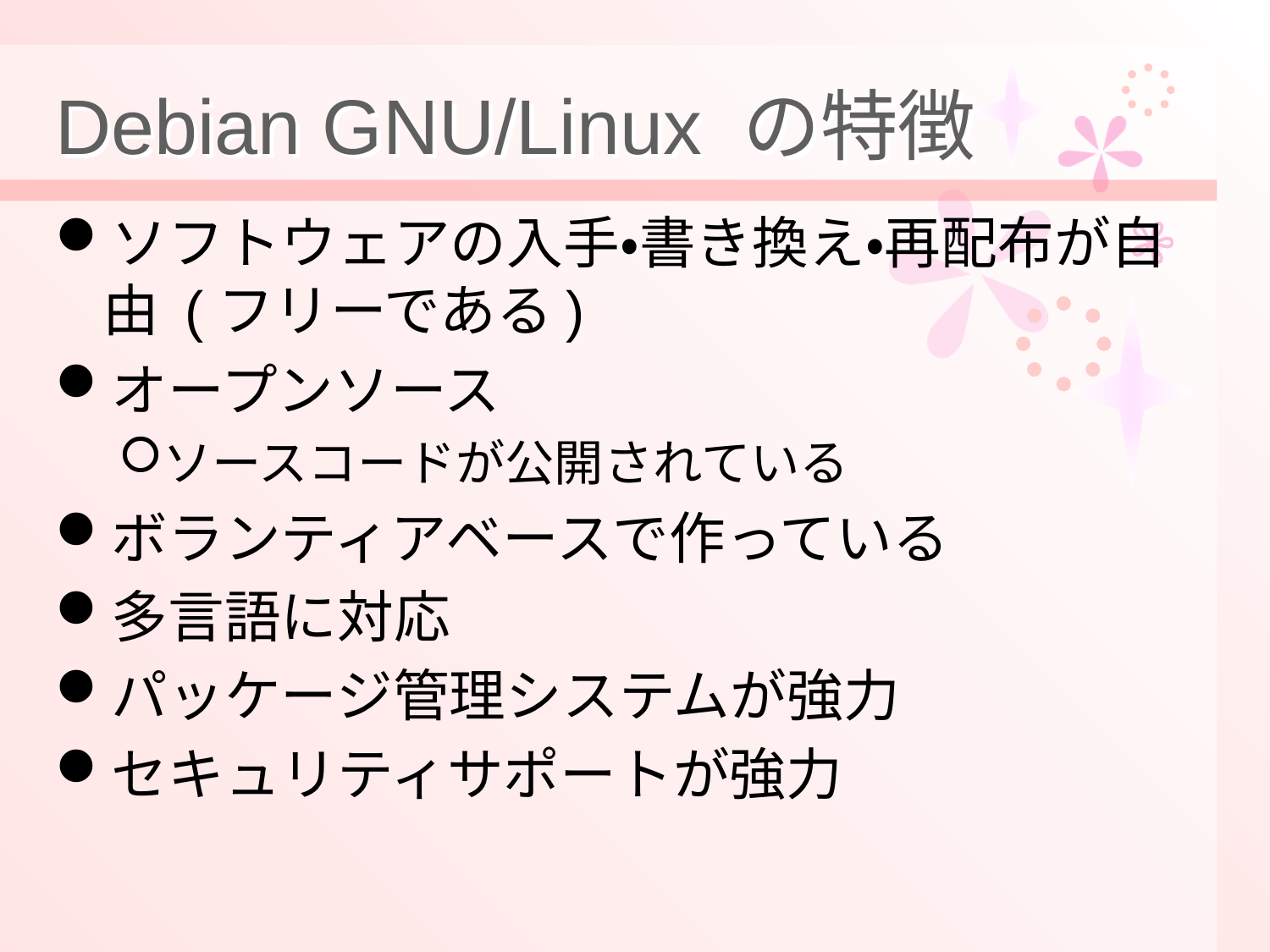

# Debian GNU/Linux の特徴
ソフトウェアの入手・書き換え・再配布が自由 (フリーである)
オープンソース
ソースコードが公開されている
ボランティアベースで作っている
多言語に対応
パッケージ管理システムが強力
セキュリティサポートが強力